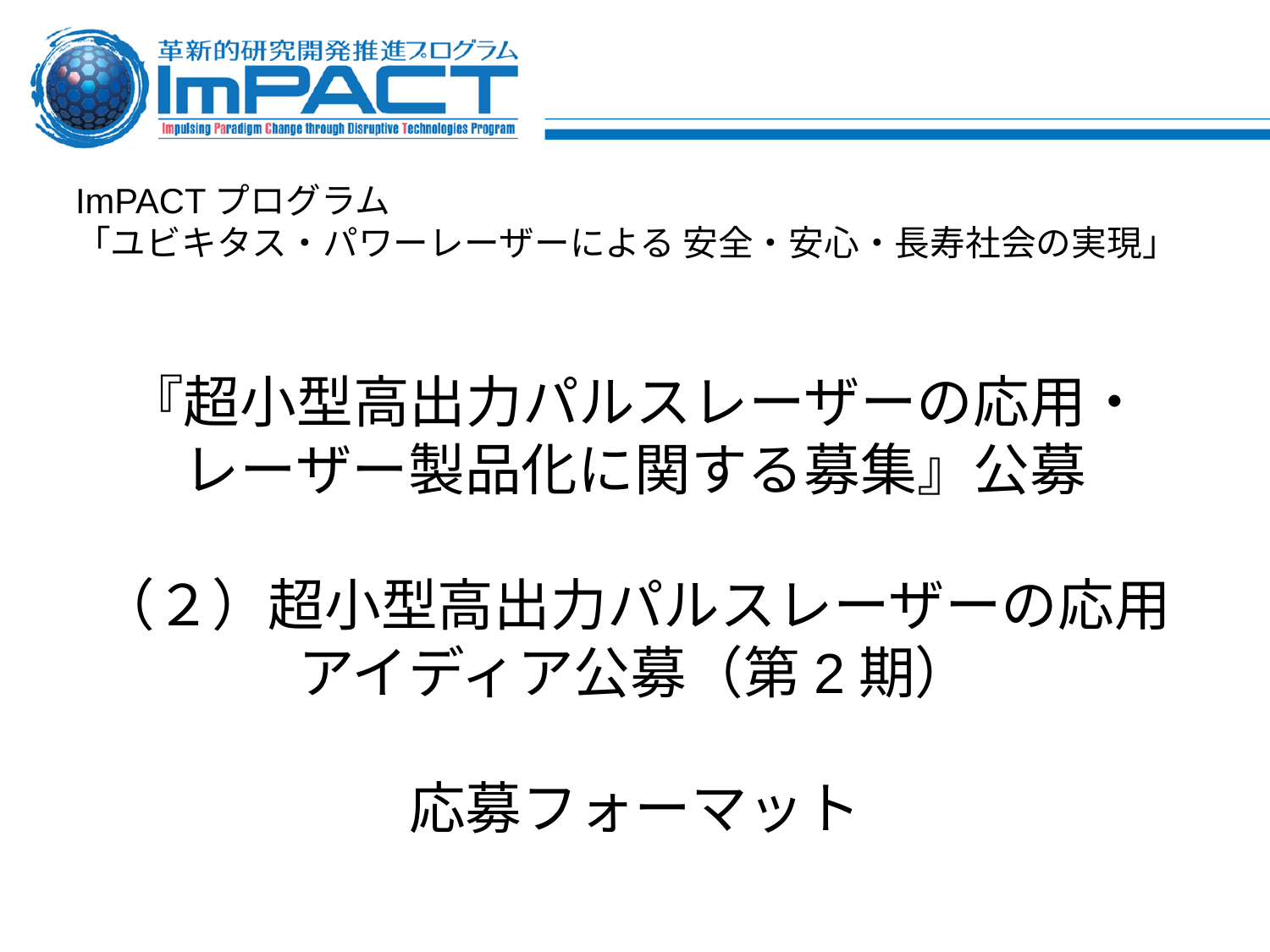

ImPACTプログラム
「ユビキタス・パワーレーザーによる 安全・安心・長寿社会の実現」
『超小型高出力パルスレーザーの応用・レーザー製品化に関する募集』公募

（２）超小型高出力パルスレーザーの応用アイディア公募（第2期）

応募フォーマット